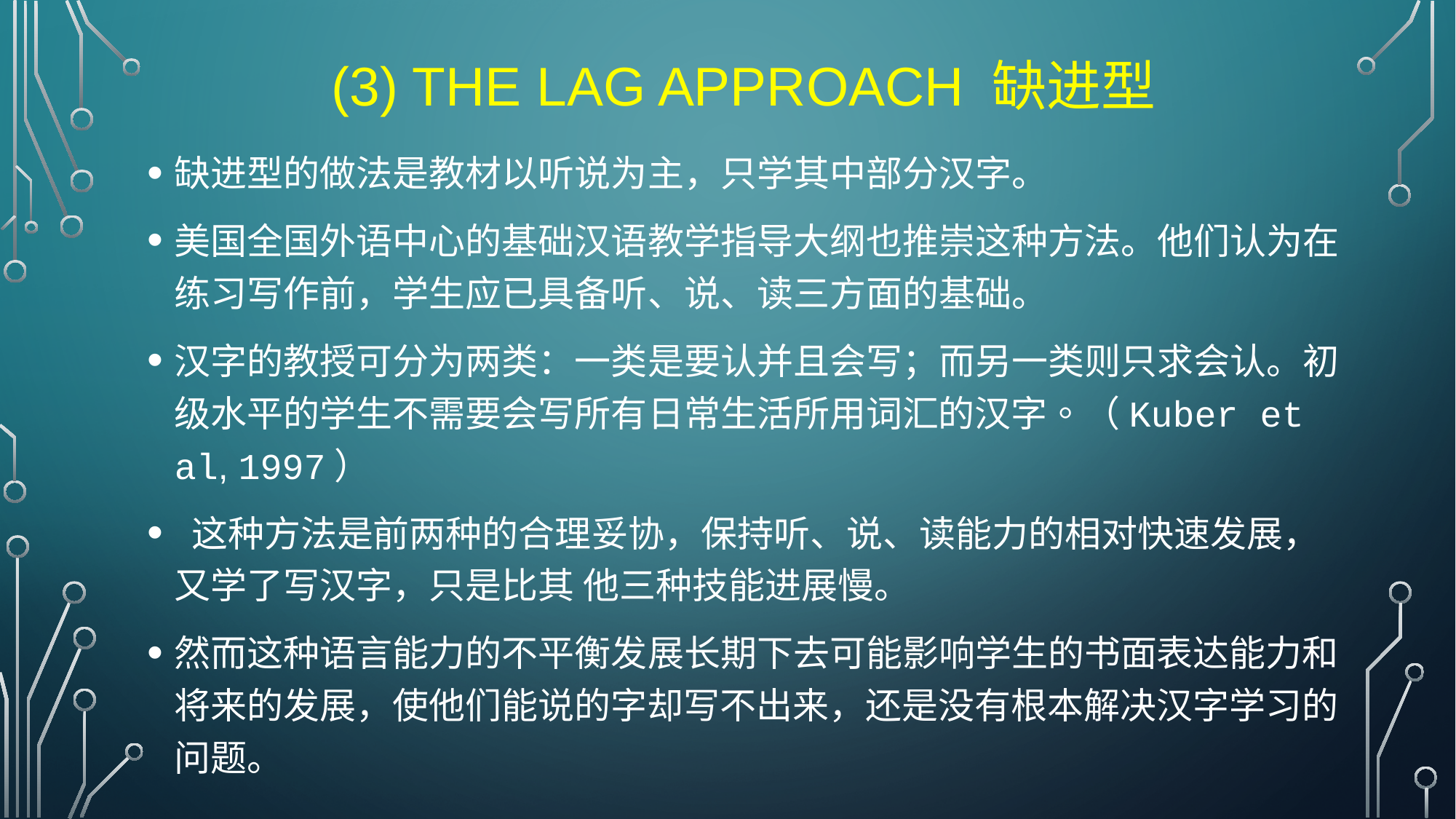

# (3) the lag approach 缺进型
缺进型的做法是教材以听说为主，只学其中部分汉字。
美国全国外语中心的基础汉语教学指导大纲也推崇这种方法。他们认为在练习写作前，学生应已具备听、说、读三方面的基础。
汉字的教授可分为两类：一类是要认并且会写；而另一类则只求会认。初级水平的学生不需要会写所有日常生活所用词汇的汉字。（Kuber et al, 1997）
 这种方法是前两种的合理妥协，保持听、说、读能力的相对快速发展，又学了写汉字，只是比其 他三种技能进展慢。
然而这种语言能力的不平衡发展长期下去可能影响学生的书面表达能力和将来的发展，使他们能说的字却写不出来，还是没有根本解决汉字学习的问题。